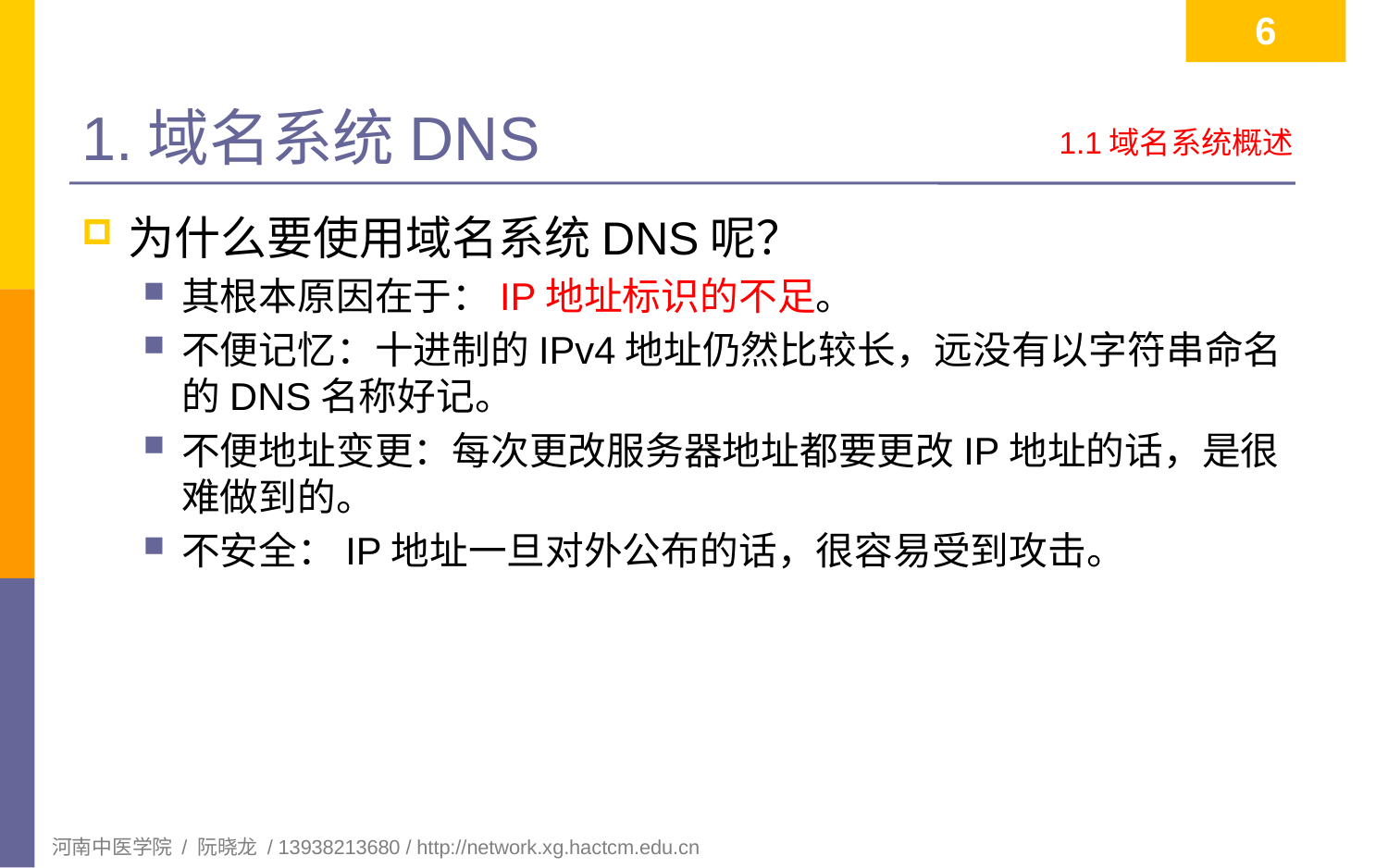

6
# 1.域名系统DNS
1.1域名系统概述
为什么要使用域名系统DNS呢？
其根本原因在于：IP地址标识的不足。
不便记忆：十进制的IPv4地址仍然比较长，远没有以字符串命名的DNS名称好记。
不便地址变更：每次更改服务器地址都要更改IP地址的话，是很难做到的。
不安全：IP地址一旦对外公布的话，很容易受到攻击。